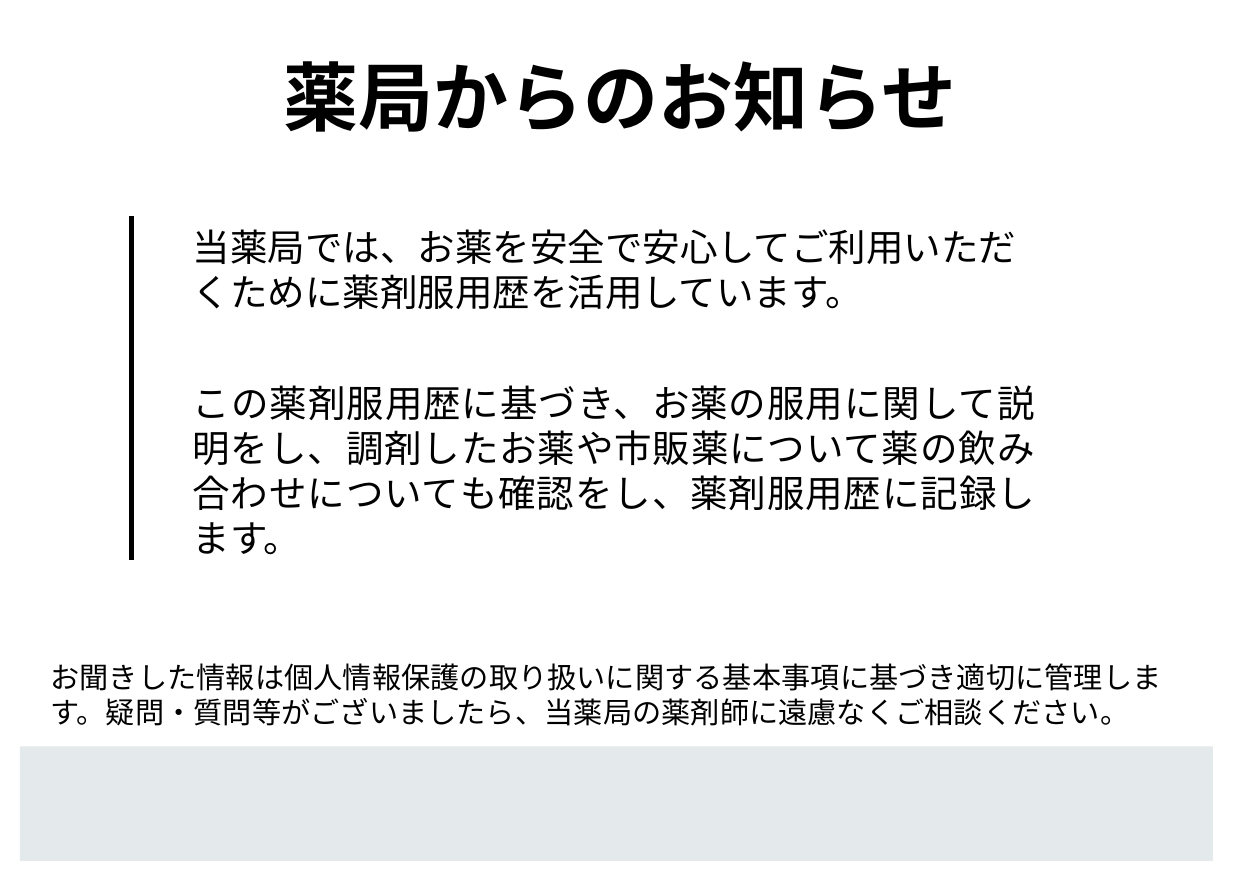

薬局からのお知らせ
# 当薬局では、お薬を安全で安心してご利用いただくために薬剤服用歴を活用しています。
この薬剤服用歴に基づき、お薬の服用に関して説明をし、調剤したお薬や市販薬について薬の飲み合わせについても確認をし、薬剤服用歴に記録します。

お聞きした情報は個人情報保護の取り扱いに関する基本事項に基づき適切に管理します。疑問・質問等がございましたら、当薬局の薬剤師に遠慮なくご相談ください。